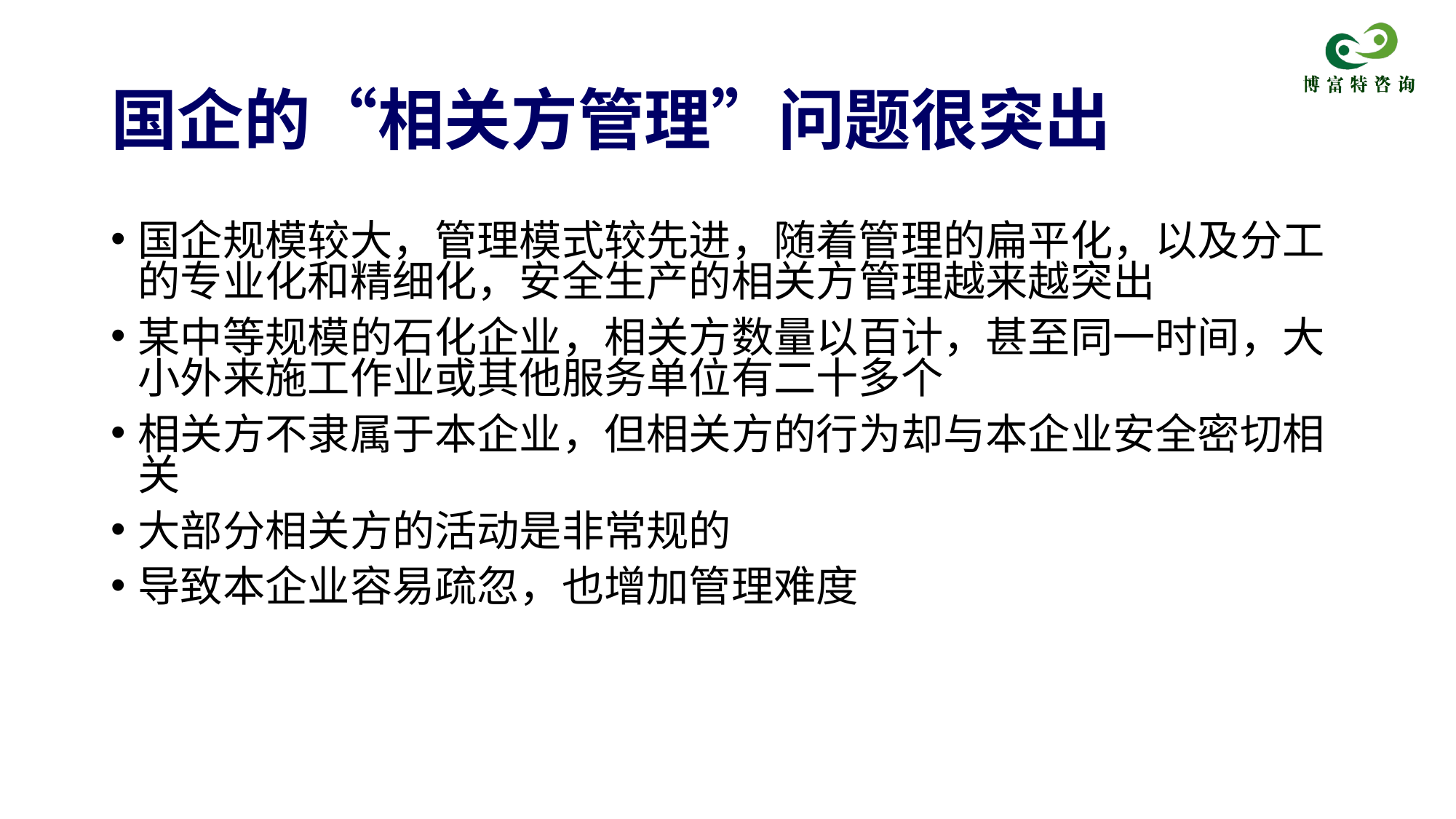

# 国企的“相关方管理”问题很突出
国企规模较大，管理模式较先进，随着管理的扁平化，以及分工的专业化和精细化，安全生产的相关方管理越来越突出
某中等规模的石化企业，相关方数量以百计，甚至同一时间，大小外来施工作业或其他服务单位有二十多个
相关方不隶属于本企业，但相关方的行为却与本企业安全密切相关
大部分相关方的活动是非常规的
导致本企业容易疏忽，也增加管理难度